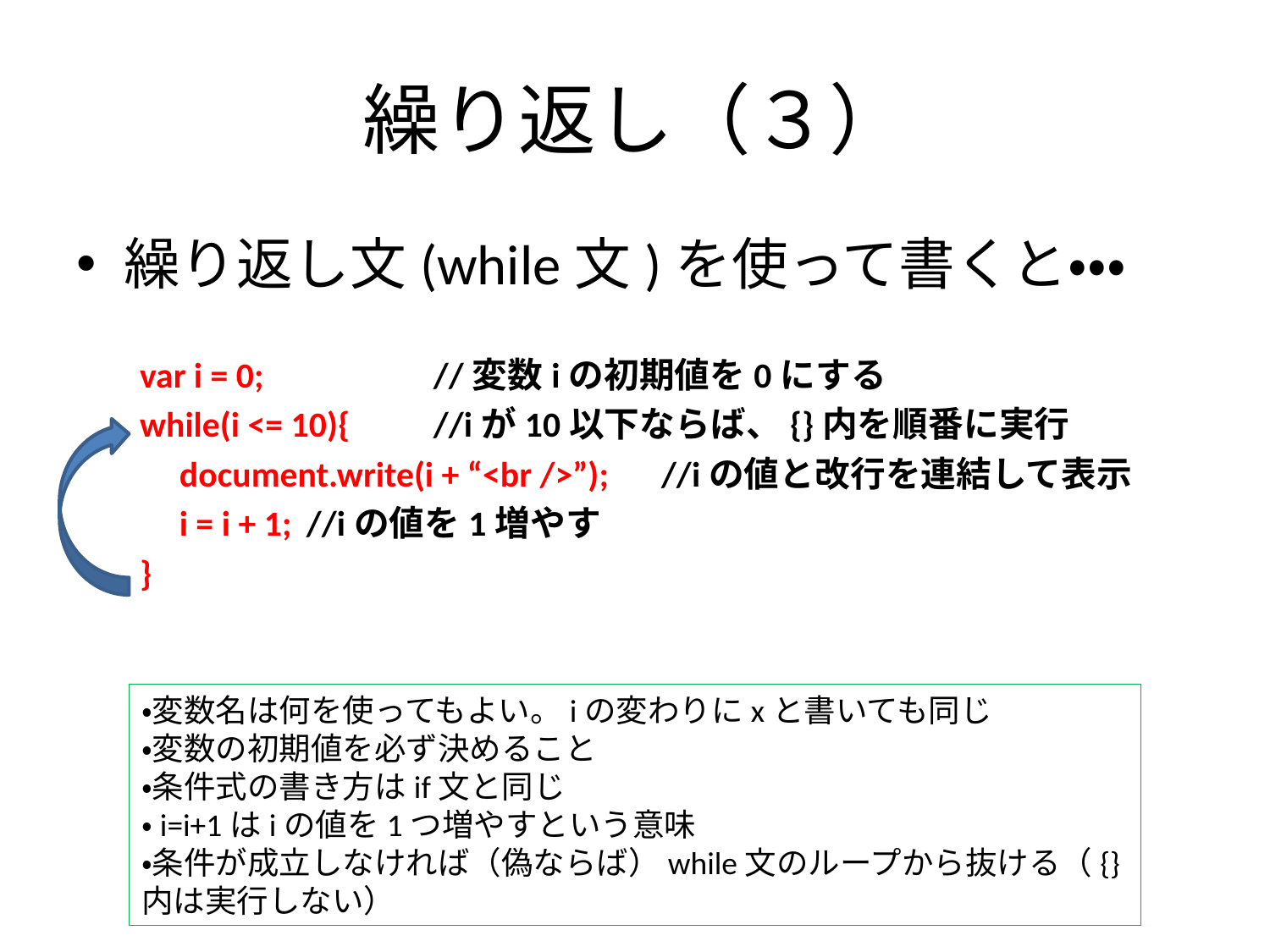

# 繰り返し（３）
繰り返し文(while文)を使って書くと・・・

var i = 0;		//変数iの初期値を0にする
while(i <= 10){	//iが10以下ならば、{}内を順番に実行
	document.write(i + “<br />”);　//iの値と改行を連結して表示
	i = i + 1;	//iの値を1増やす
}

・変数名は何を使ってもよい。iの変わりにxと書いても同じ
・変数の初期値を必ず決めること
・条件式の書き方はif文と同じ
・i=i+1はiの値を1つ増やすという意味
・条件が成立しなければ（偽ならば）while文のループから抜ける（{}内は実行しない）